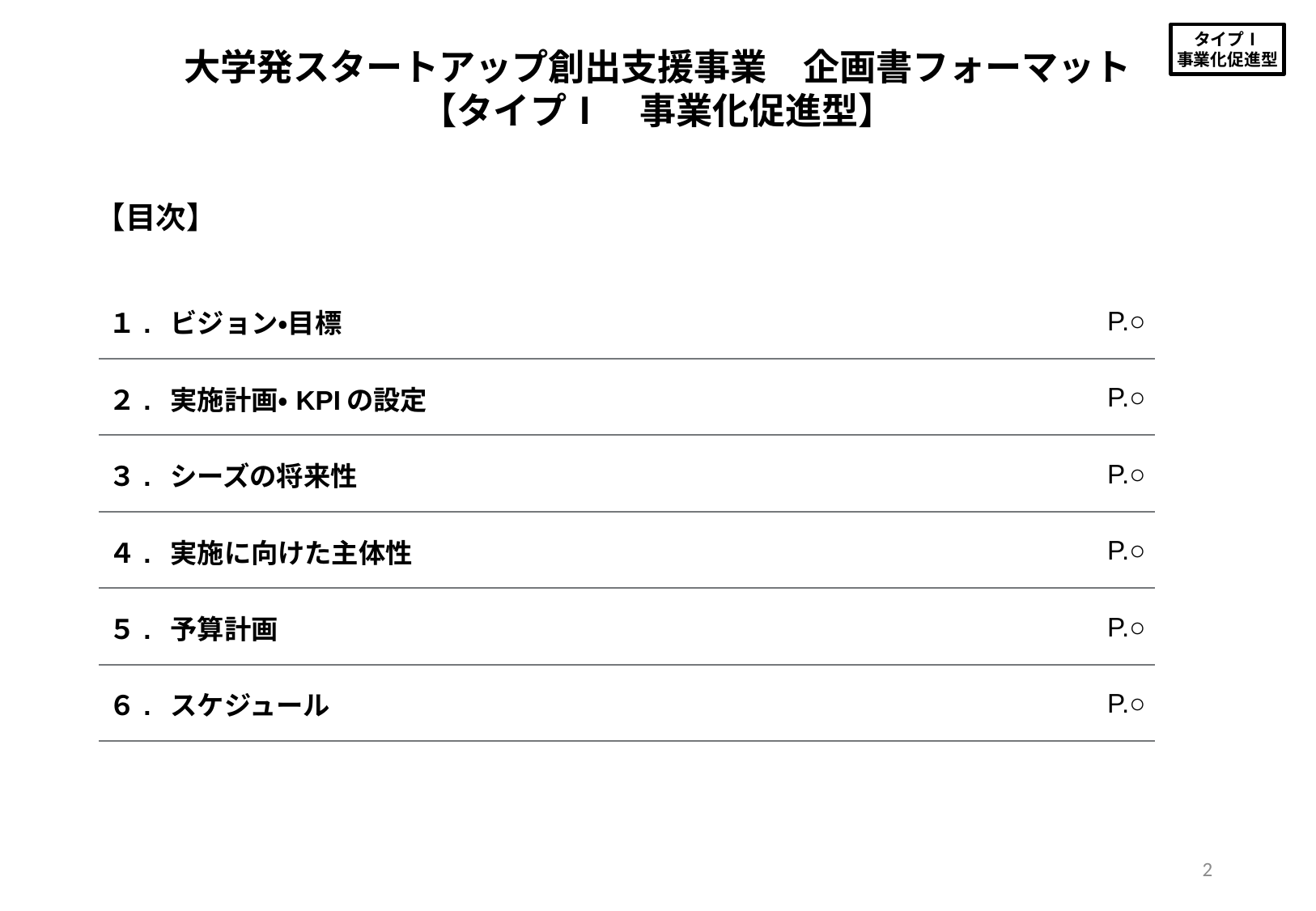

大学発スタートアップ創出支援事業　企画書フォーマット
【タイプⅠ　事業化促進型】
【目次】
| １. | ビジョン・目標 | P.○ |
| --- | --- | --- |
| ２. | 実施計画・KPIの設定 | P.○ |
| ３. | シーズの将来性 | P.○ |
| ４. | 実施に向けた主体性 | P.○ |
| ５. | 予算計画 | P.○ |
| ６. | スケジュール | P.○ |
2